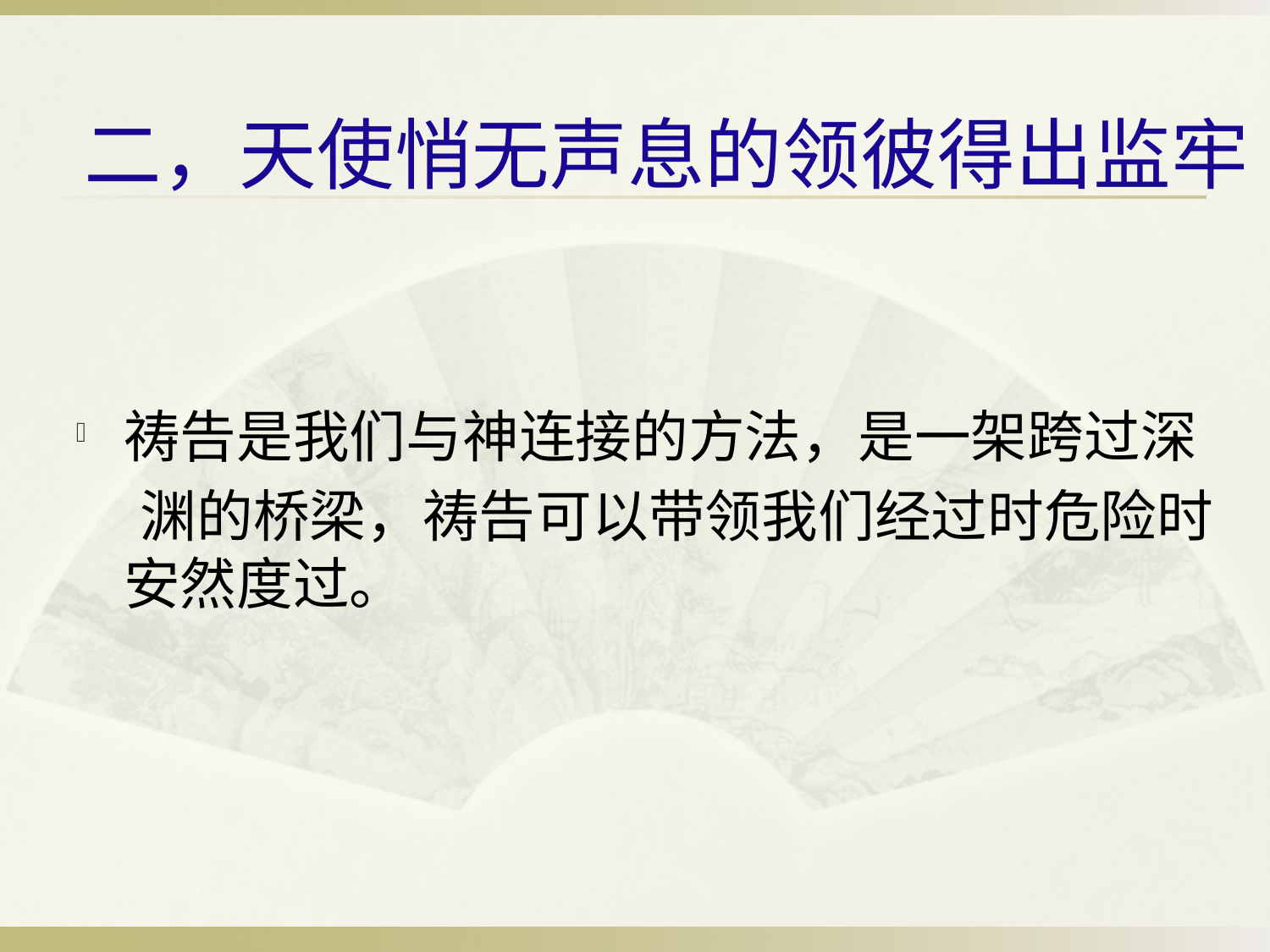

# 二，天使悄无声息的领彼得出监牢

祷告是我们与神连接的方法，是一架跨过深
    渊的桥梁，祷告可以带领我们经过时危险时安然度过。